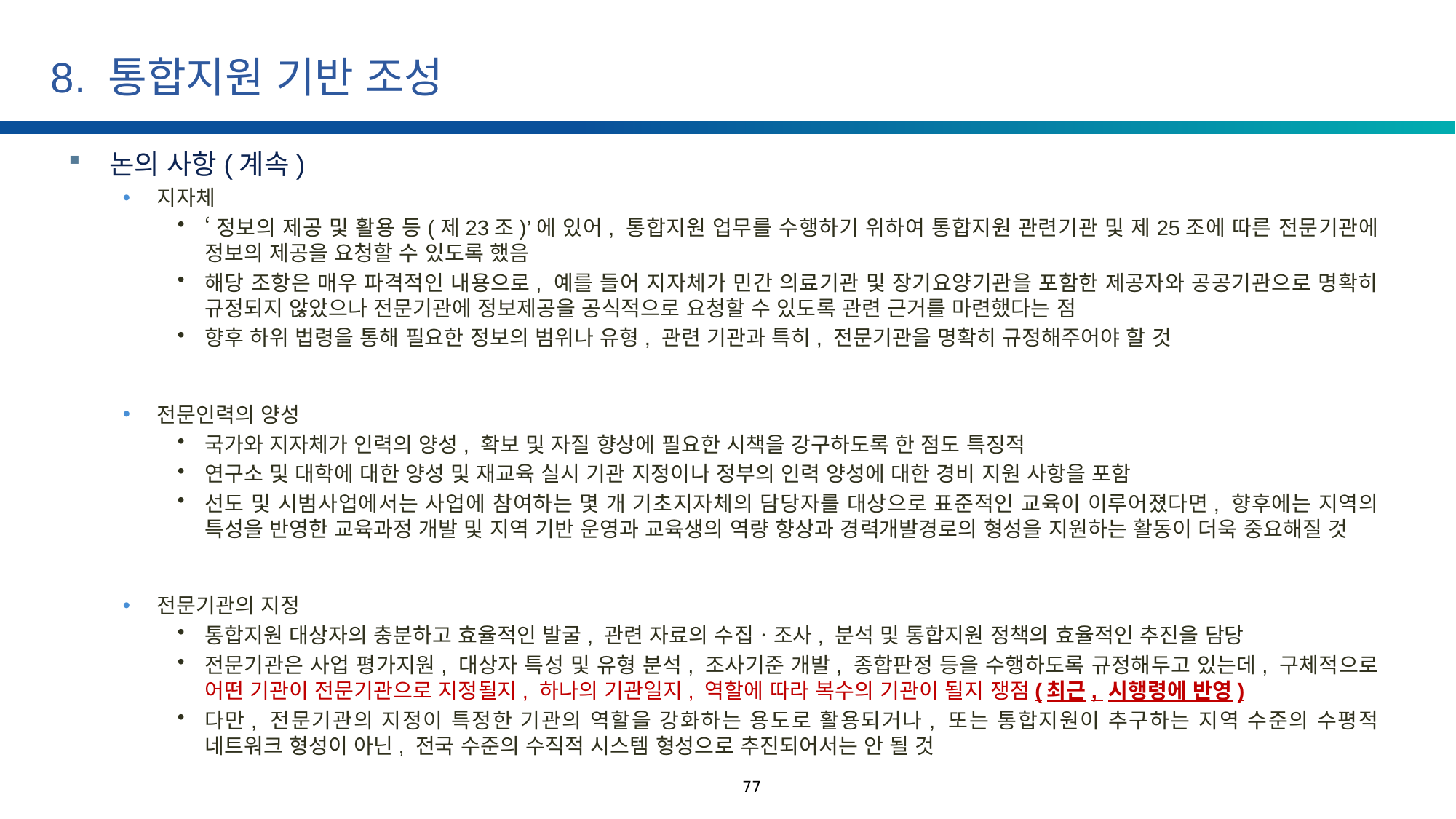

# 8. 통합지원 기반 조성
논의 사항(계속)
지자체
‘정보의 제공 및 활용 등(제23조)’에 있어, 통합지원 업무를 수행하기 위하여 통합지원 관련기관 및 제25조에 따른 전문기관에 정보의 제공을 요청할 수 있도록 했음
해당 조항은 매우 파격적인 내용으로, 예를 들어 지자체가 민간 의료기관 및 장기요양기관을 포함한 제공자와 공공기관으로 명확히 규정되지 않았으나 전문기관에 정보제공을 공식적으로 요청할 수 있도록 관련 근거를 마련했다는 점
향후 하위 법령을 통해 필요한 정보의 범위나 유형, 관련 기관과 특히, 전문기관을 명확히 규정해주어야 할 것

전문인력의 양성
국가와 지자체가 인력의 양성, 확보 및 자질 향상에 필요한 시책을 강구하도록 한 점도 특징적
연구소 및 대학에 대한 양성 및 재교육 실시 기관 지정이나 정부의 인력 양성에 대한 경비 지원 사항을 포함
선도 및 시범사업에서는 사업에 참여하는 몇 개 기초지자체의 담당자를 대상으로 표준적인 교육이 이루어졌다면, 향후에는 지역의 특성을 반영한 교육과정 개발 및 지역 기반 운영과 교육생의 역량 향상과 경력개발경로의 형성을 지원하는 활동이 더욱 중요해질 것

전문기관의 지정
통합지원 대상자의 충분하고 효율적인 발굴, 관련 자료의 수집ㆍ조사, 분석 및 통합지원 정책의 효율적인 추진을 담당
전문기관은 사업 평가지원, 대상자 특성 및 유형 분석, 조사기준 개발, 종합판정 등을 수행하도록 규정해두고 있는데, 구체적으로 어떤 기관이 전문기관으로 지정될지, 하나의 기관일지, 역할에 따라 복수의 기관이 될지 쟁점(최근, 시행령에 반영)
다만, 전문기관의 지정이 특정한 기관의 역할을 강화하는 용도로 활용되거나, 또는 통합지원이 추구하는 지역 수준의 수평적 네트워크 형성이 아닌, 전국 수준의 수직적 시스템 형성으로 추진되어서는 안 될 것
77